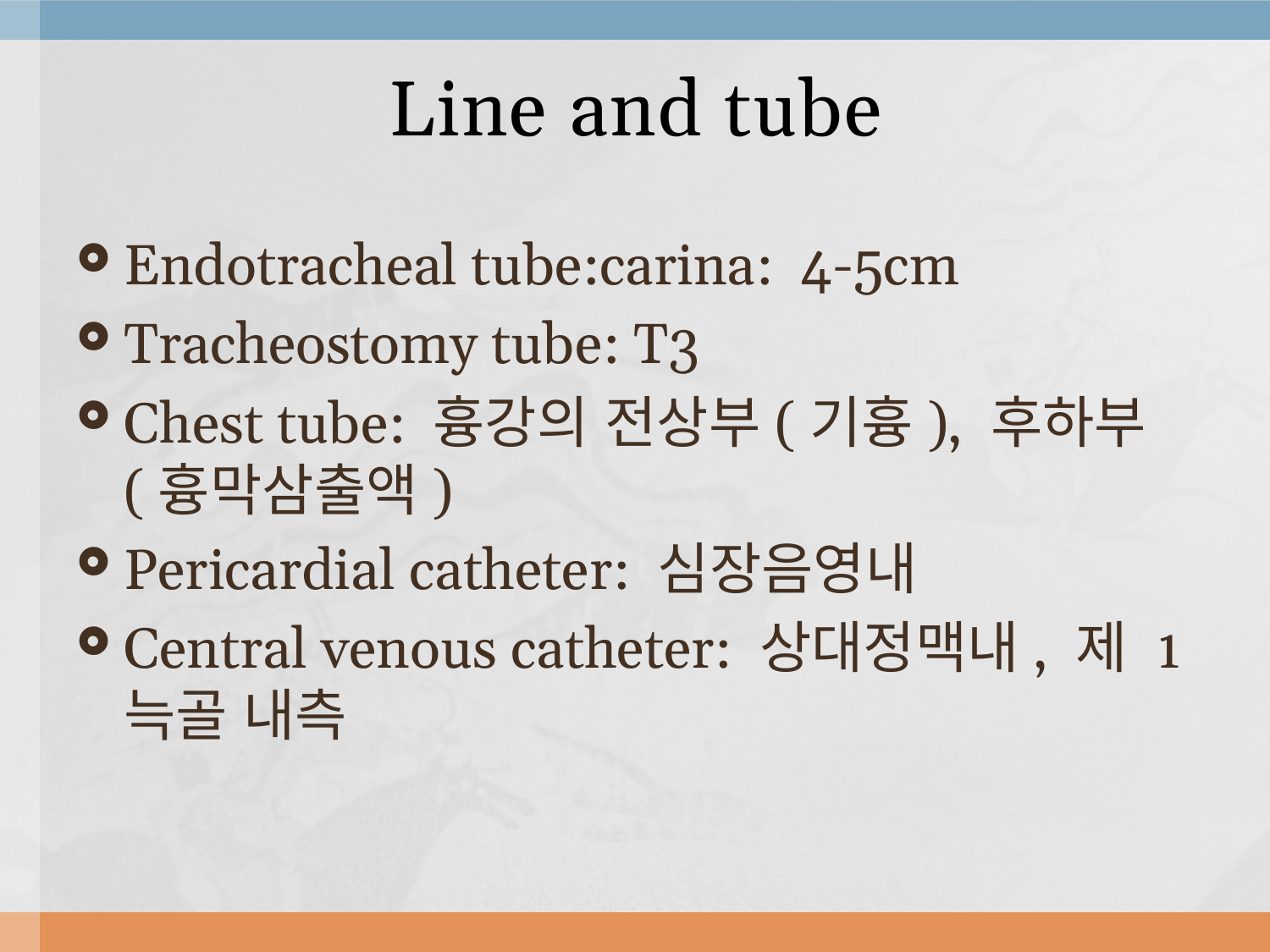

# Line and tube
Endotracheal tube:carina:  4-5cm
Tracheostomy tube: T3
Chest tube: 흉강의 전상부(기흉), 후하부(흉막삼출액)
Pericardial catheter: 심장음영내
Central venous catheter: 상대정맥내, 제 1늑골 내측